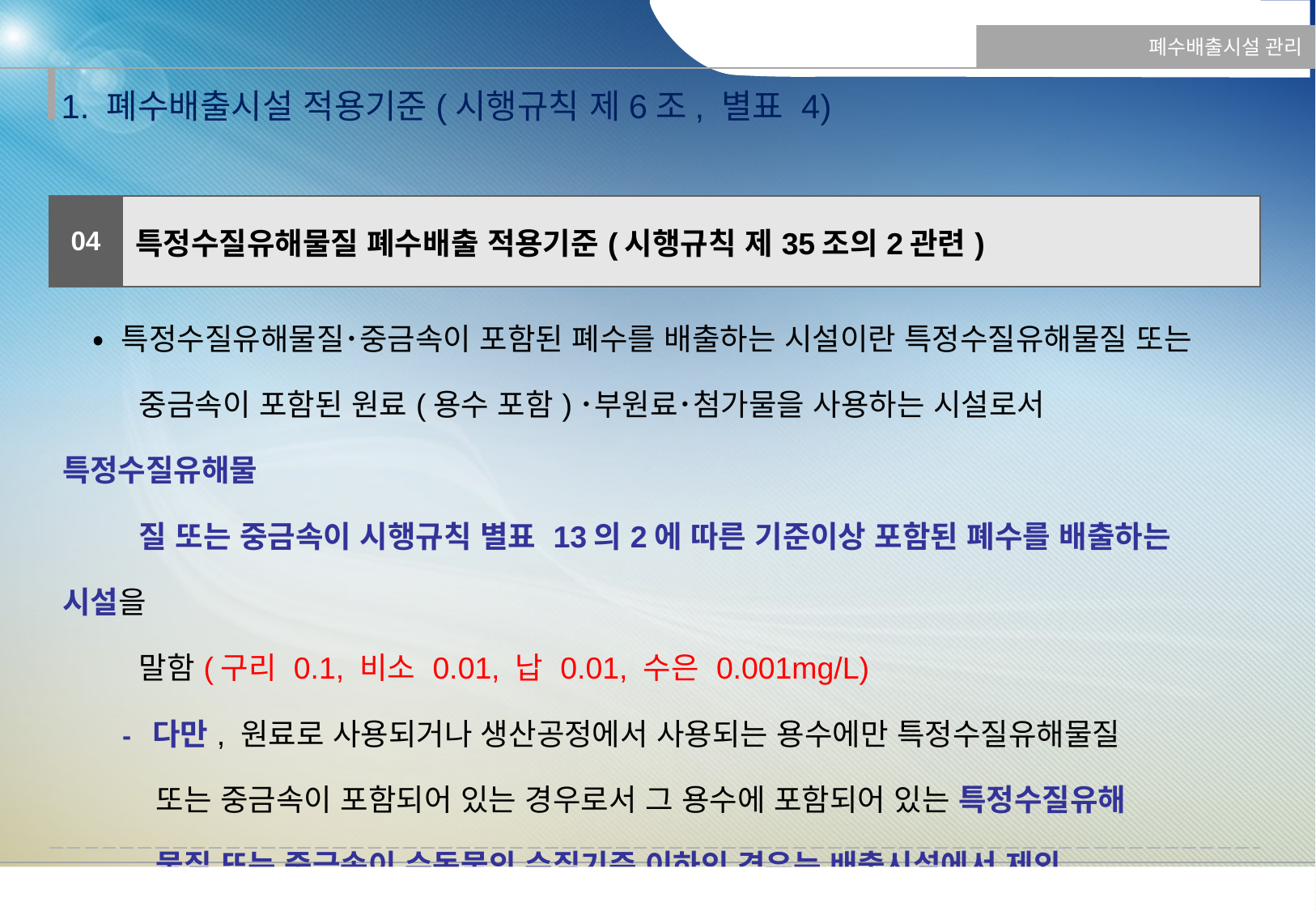

폐수배출시설 관리
1. 폐수배출시설 적용기준(시행규칙 제6조, 별표 4)
| 04 | 특정수질유해물질 폐수배출 적용기준(시행규칙 제35조의2관련) |
| --- | --- |
| • 특정수질유해물질･중금속이 포함된 폐수를 배출하는 시설이란 특정수질유해물질 또는 중금속이 포함된 원료(용수 포함)･부원료･첨가물을 사용하는 시설로서 특정수질유해물 질 또는 중금속이 시행규칙 별표 13의2에 따른 기준이상 포함된 폐수를 배출하는 시설을 말함(구리 0.1, 비소 0.01, 납 0.01, 수은 0.001mg/L) - 다만, 원료로 사용되거나 생산공정에서 사용되는 용수에만 특정수질유해물질 또는 중금속이 포함되어 있는 경우로서 그 용수에 포함되어 있는 특정수질유해 물질 또는 중금속이 수돗물의 수질기준 이하인 경우는 배출시설에서 제외 (2006.7.19. 신설). |  |